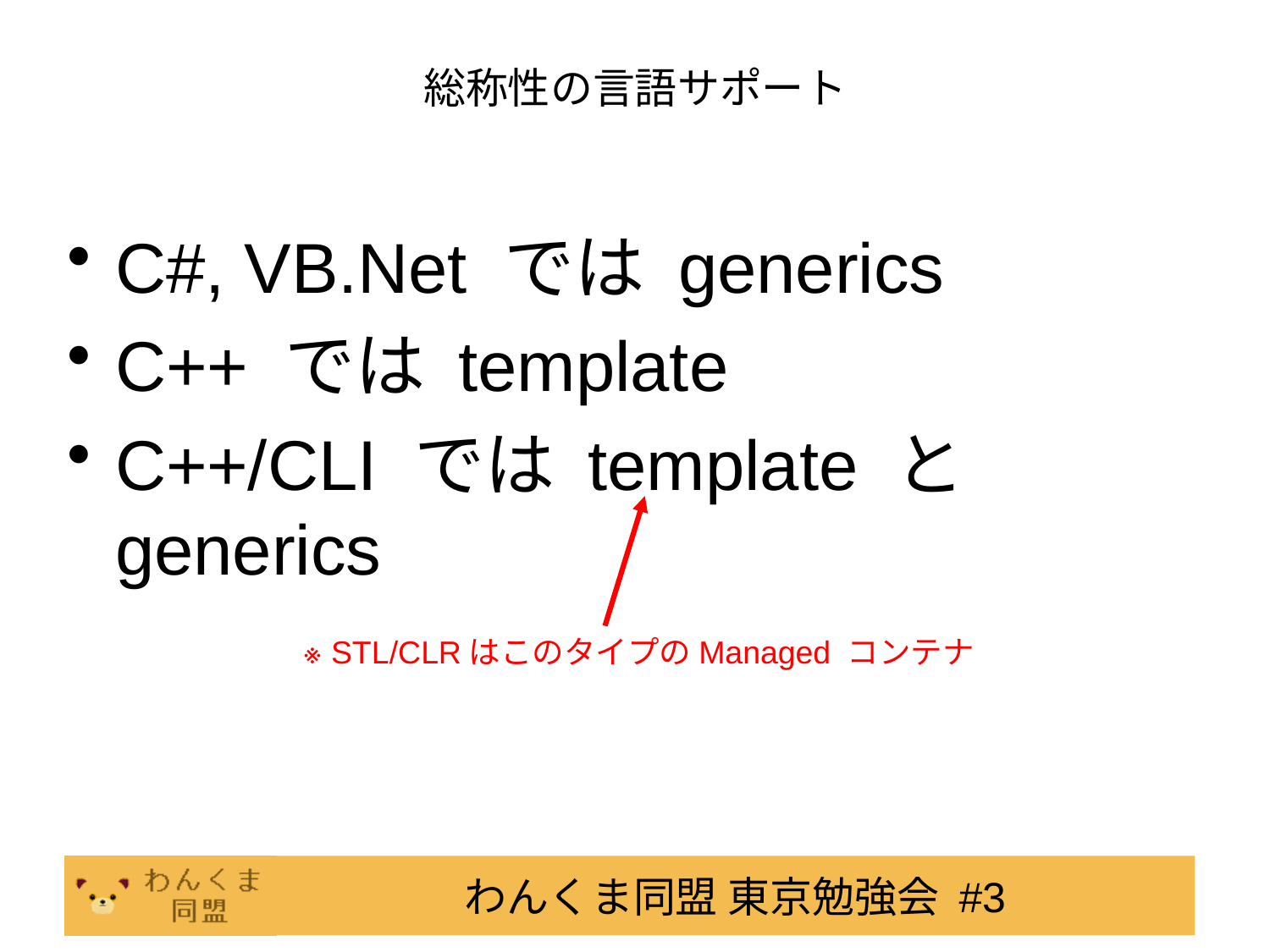

# 総称性の言語サポート
C#, VB.Net では generics
C++ では template
C++/CLI では template と generics

※ STL/CLRはこのタイプのManaged コンテナ